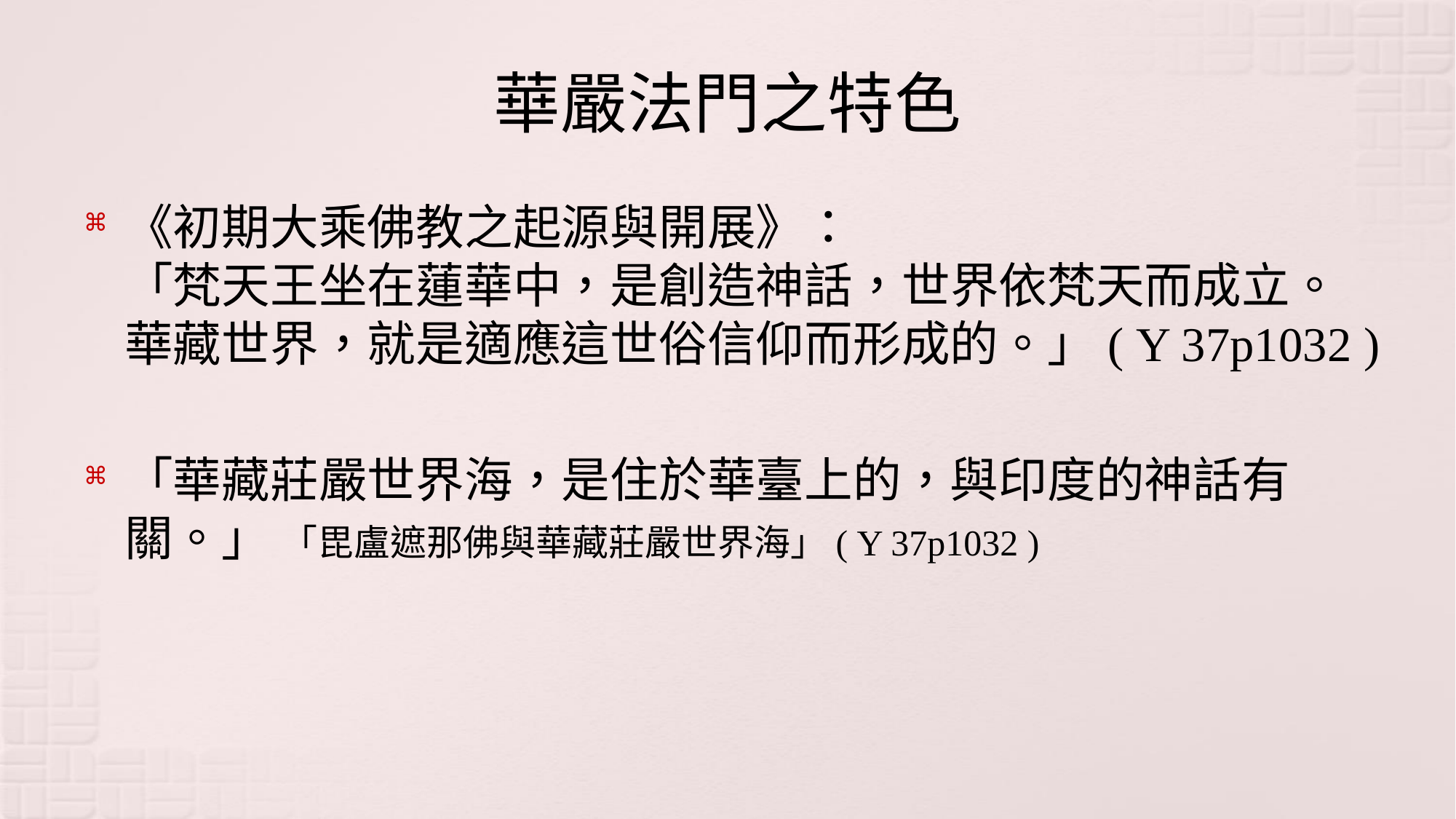

# 華嚴法門之特色
《初期大乘佛教之起源與開展》：
「梵天王坐在蓮華中，是創造神話，世界依梵天而成立。
華藏世界，就是適應這世俗信仰而形成的。」( Y 37p1032 )

「華藏莊嚴世界海，是住於華臺上的，與印度的神話有關。」 「毘盧遮那佛與華藏莊嚴世界海」( Y 37p1032 )